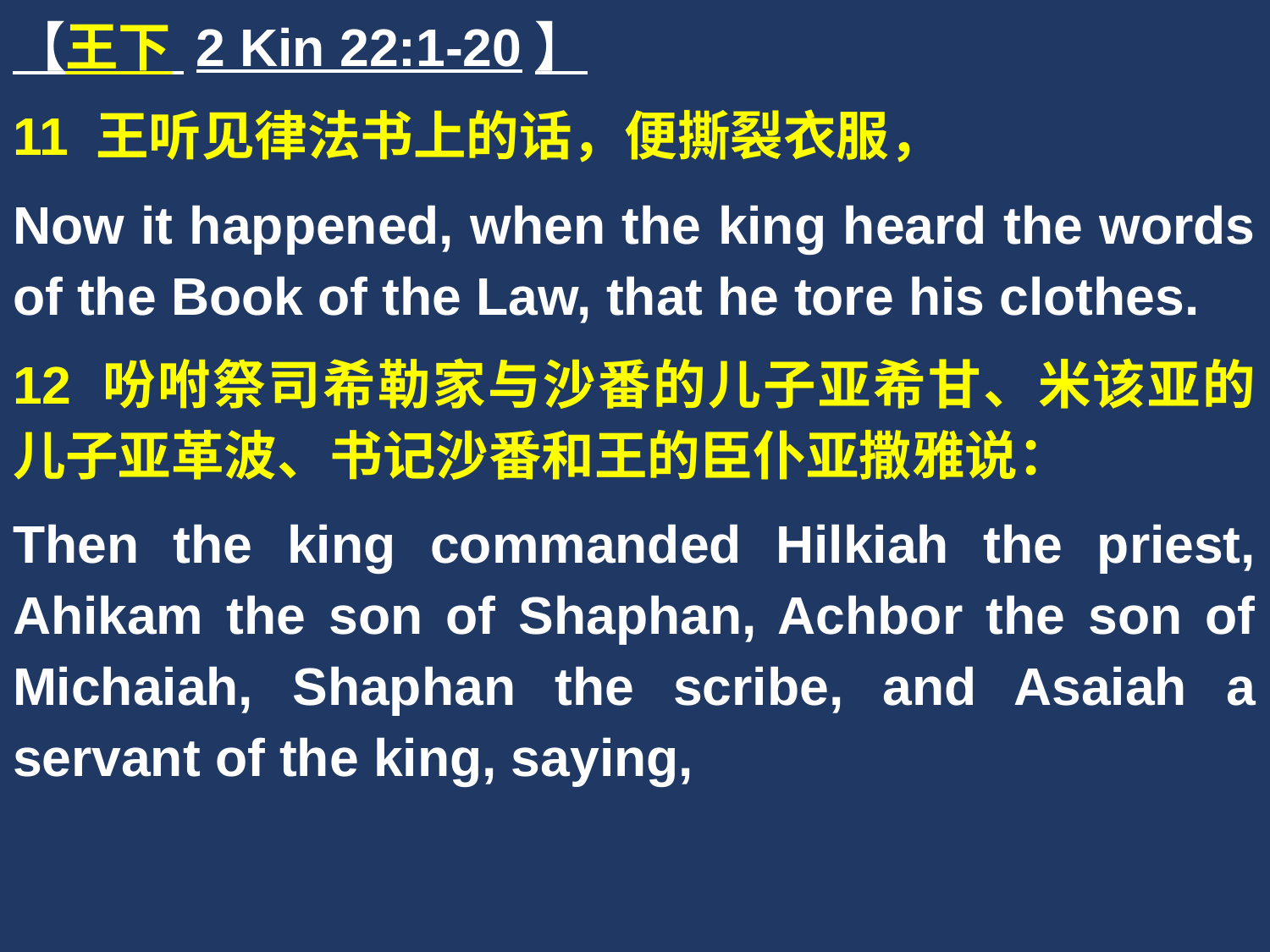

【王下 2 Kin 22:1-20】
11 王听见律法书上的话，便撕裂衣服，
Now it happened, when the king heard the words of the Book of the Law, that he tore his clothes.
12 吩咐祭司希勒家与沙番的儿子亚希甘、米该亚的儿子亚革波、书记沙番和王的臣仆亚撒雅说：
Then the king commanded Hilkiah the priest, Ahikam the son of Shaphan, Achbor the son of Michaiah, Shaphan the scribe, and Asaiah a servant of the king, saying,